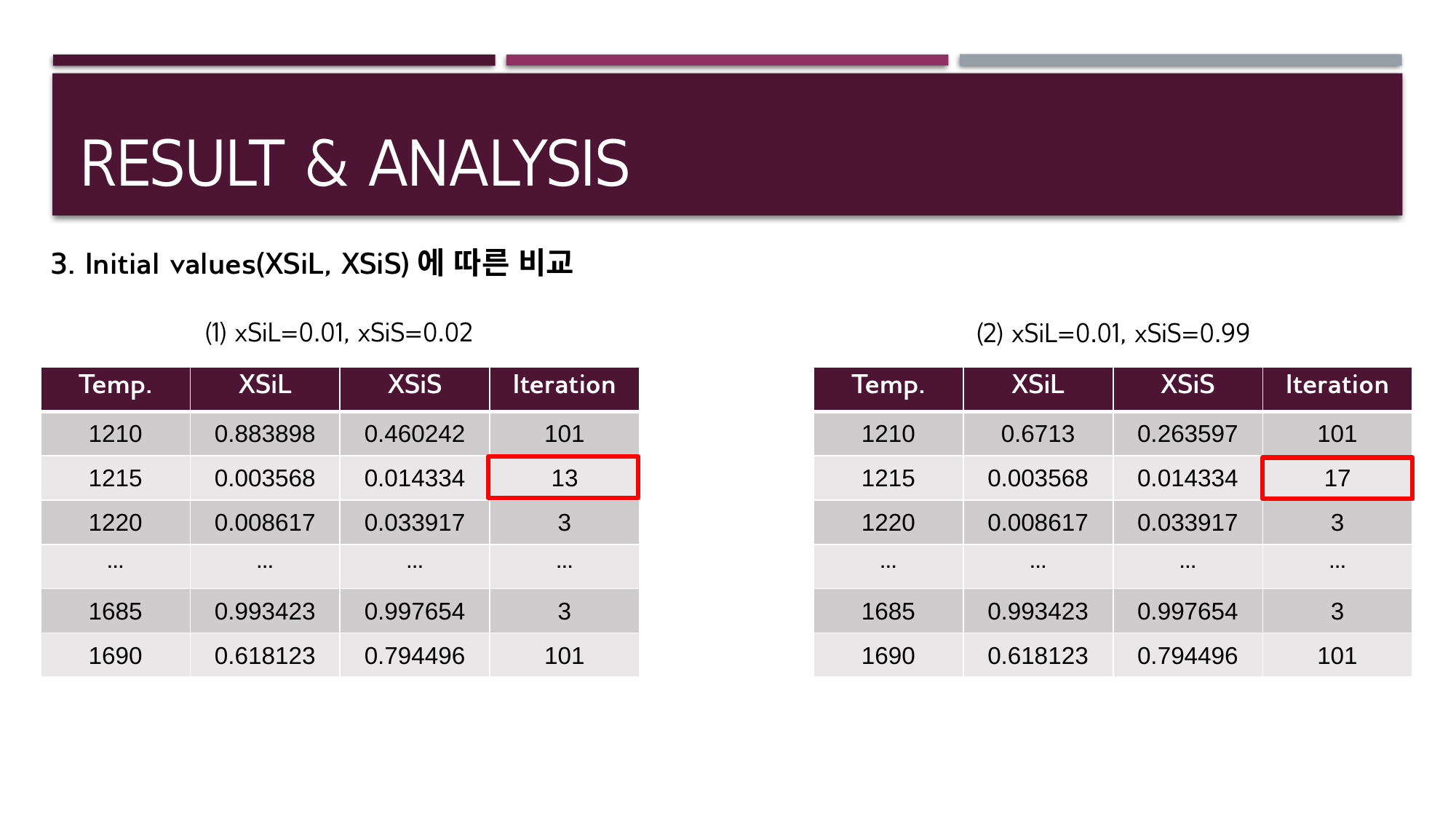

# Result & analysis
3. Initial values(XSiL, XSiS)에 따른 비교
(1) xSiL=0.01, xSiS=0.02
(2) xSiL=0.01, xSiS=0.99

| Temp. | XSiL | XSiS | Iteration |
| --- | --- | --- | --- |
| 1210 | 0.883898 | 0.460242 | 101 |
| 1215 | 0.003568 | 0.014334 | 13 |
| 1220 | 0.008617 | 0.033917 | 3 |
| … | … | … | … |
| 1685 | 0.993423 | 0.997654 | 3 |
| 1690 | 0.618123 | 0.794496 | 101 |
| Temp. | XSiL | XSiS | Iteration |
| --- | --- | --- | --- |
| 1210 | 0.6713 | 0.263597 | 101 |
| 1215 | 0.003568 | 0.014334 | 17 |
| 1220 | 0.008617 | 0.033917 | 3 |
| … | … | … | … |
| 1685 | 0.993423 | 0.997654 | 3 |
| 1690 | 0.618123 | 0.794496 | 101 |